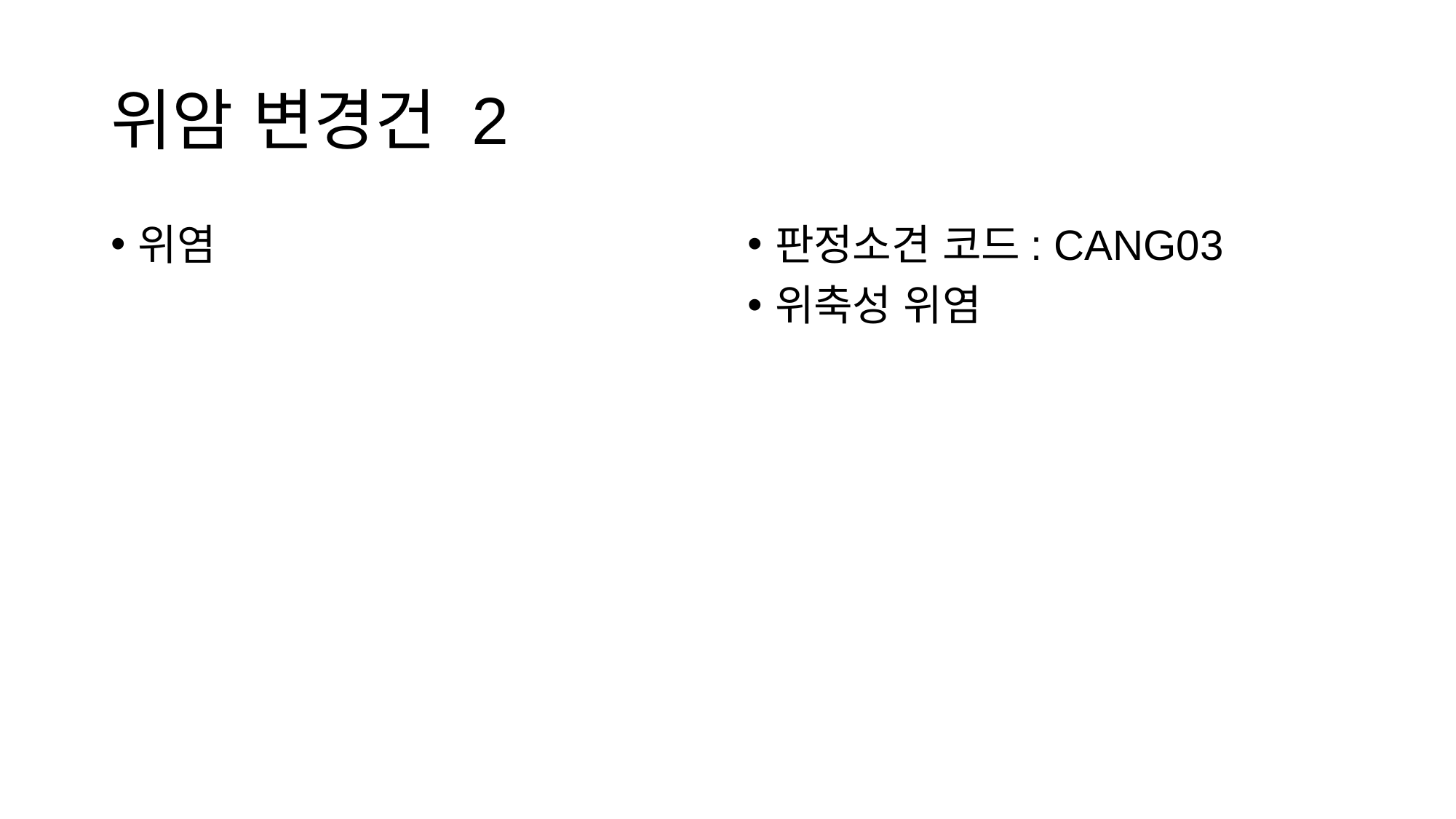

# 위암 변경건 2
위염
판정소견 코드: CANG03
위축성 위염